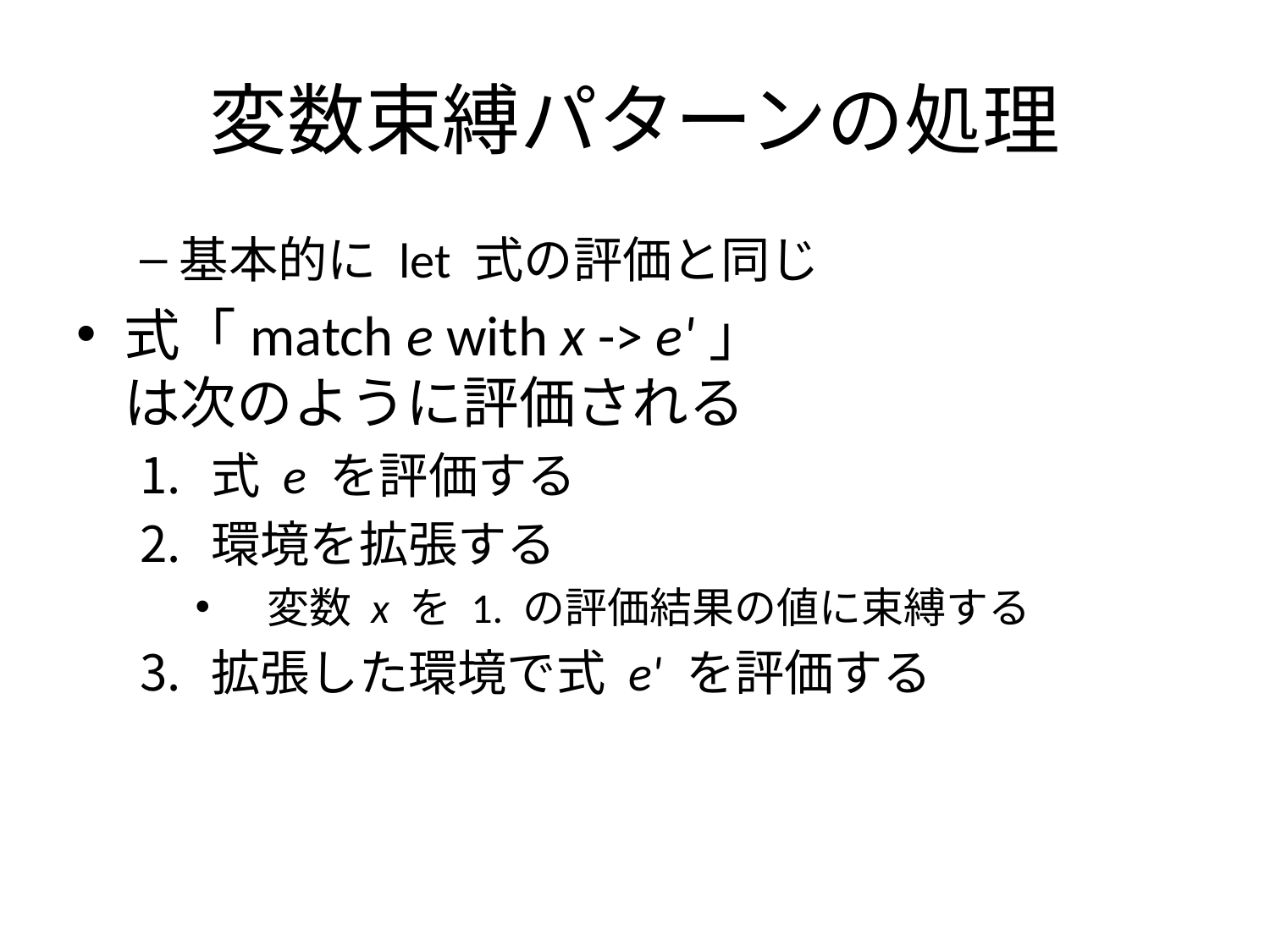

# 変数束縛パターンの処理
基本的に let 式の評価と同じ
式「match e with x -> e'」
は次のように評価される
式 e を評価する
環境を拡張する
変数 x を 1. の評価結果の値に束縛する
拡張した環境で式 e' を評価する